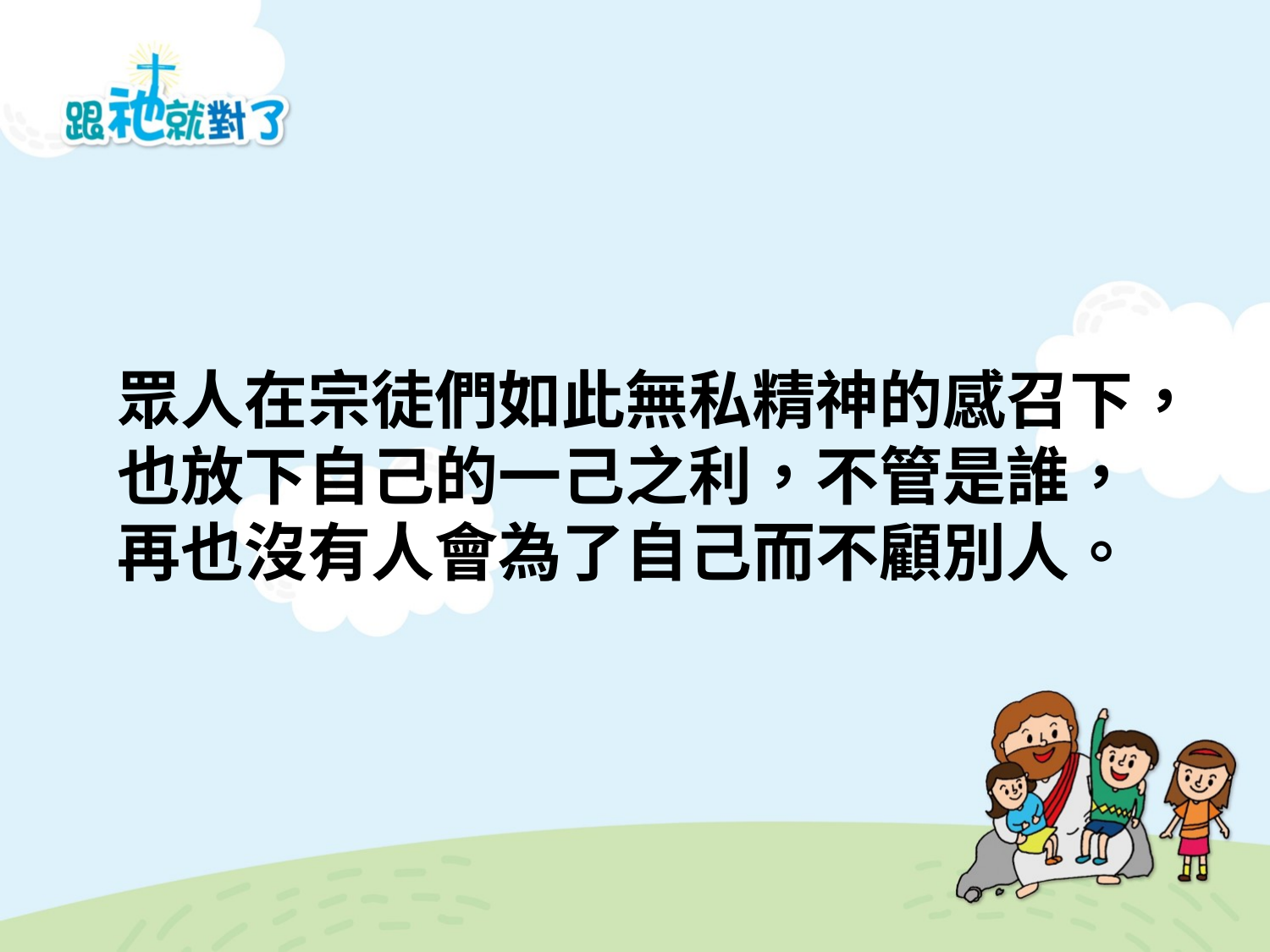

眾人在宗徒們如此無私精神的感召下，也放下自己的一己之利，不管是誰，再也沒有人會為了自己而不顧別人。